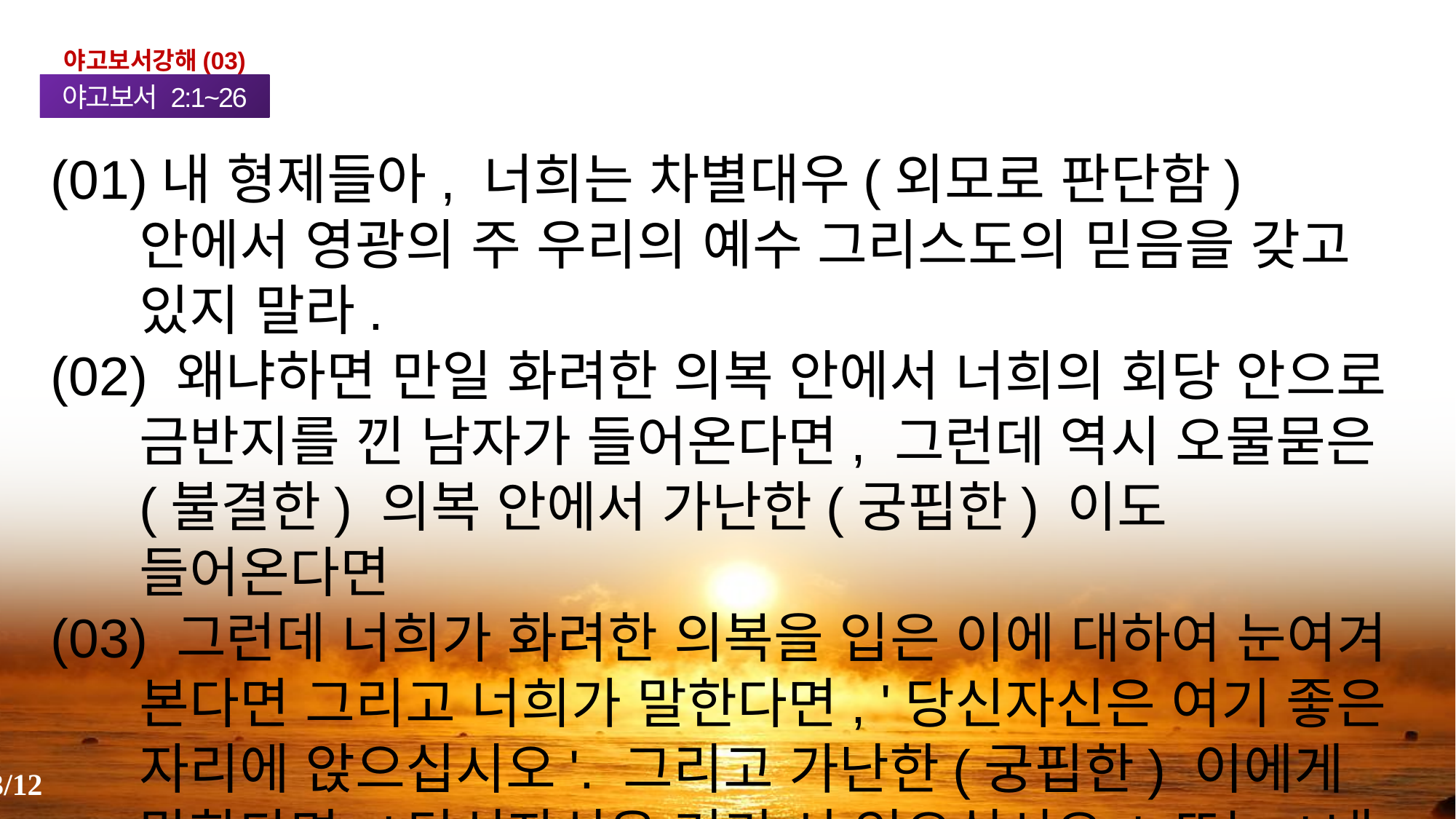

야고보서강해(03)
야고보서 2:1~26

(01)내 형제들아, 너희는 차별대우(외모로 판단함)안에서 영광의 주 우리의 예수 그리스도의 믿음을 갖고 있지 말라.
(02) 왜냐하면 만일 화려한 의복 안에서 너희의 회당 안으로 금반지를 낀 남자가 들어온다면, 그런데 역시 오물묻은(불결한) 의복 안에서 가난한(궁핍한) 이도 들어온다면
(03) 그런데 너희가 화려한 의복을 입은 이에 대하여 눈여겨 본다면 그리고 너희가 말한다면, '당신자신은 여기 좋은 자리에 앉으십시오'. 그리고 가난한(궁핍한) 이에게 말한다면, '당신자신은 거기 서 있으십시오.' 또는 '내 발판 아래에 앉아 있으십시오.'